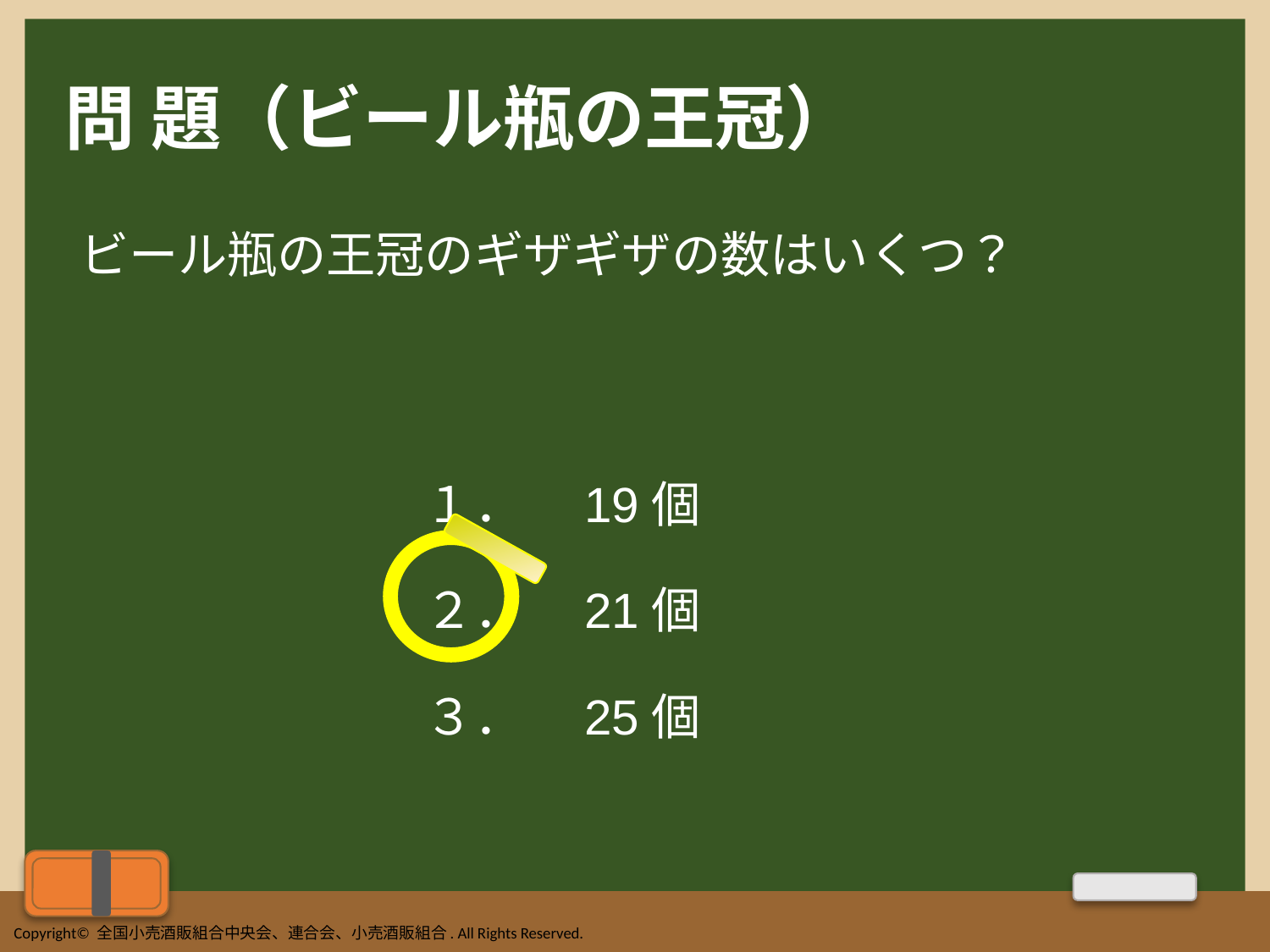

# 問 題（ビール瓶の王冠）
ビール瓶の王冠のギザギザの数はいくつ？

　　　　　　　１．　19個
　　　　　　　２．　21個
　　　　　　　３．　25個

Copyright© 全国小売酒販組合中央会、連合会、小売酒販組合. All Rights Reserved.